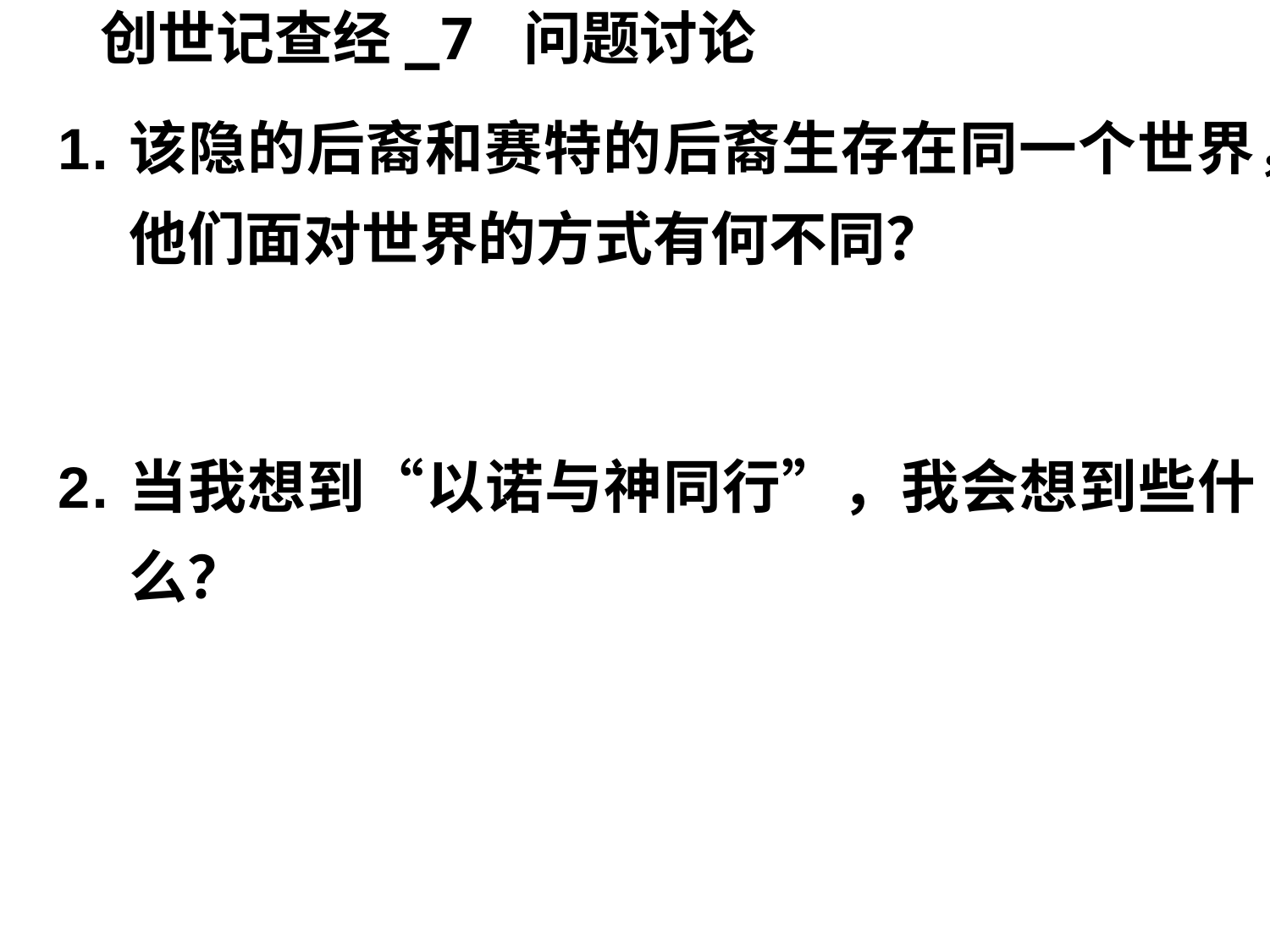

# 创世记查经_7 问题讨论
该隐的后裔和赛特的后裔生存在同一个世界，他们面对世界的方式有何不同？

当我想到“以诺与神同行”，我会想到些什么？